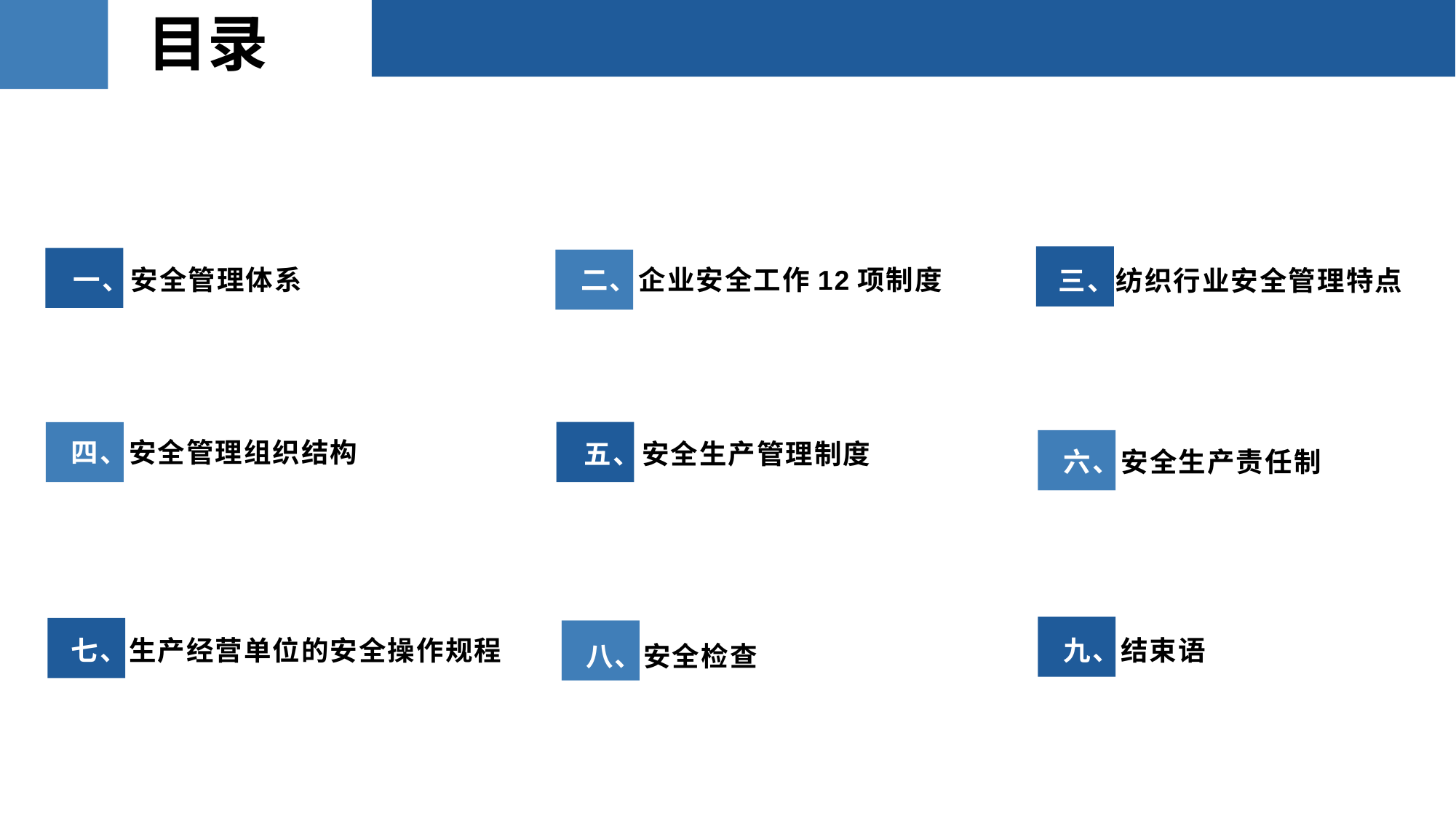

目录

三、纺织行业安全管理特点

一、安全管理体系

二、企业安全工作12项制度

五、安全生产管理制度

四、安全管理组织结构

六、安全生产责任制

九、结束语

七、生产经营单位的安全操作规程

八、安全检查